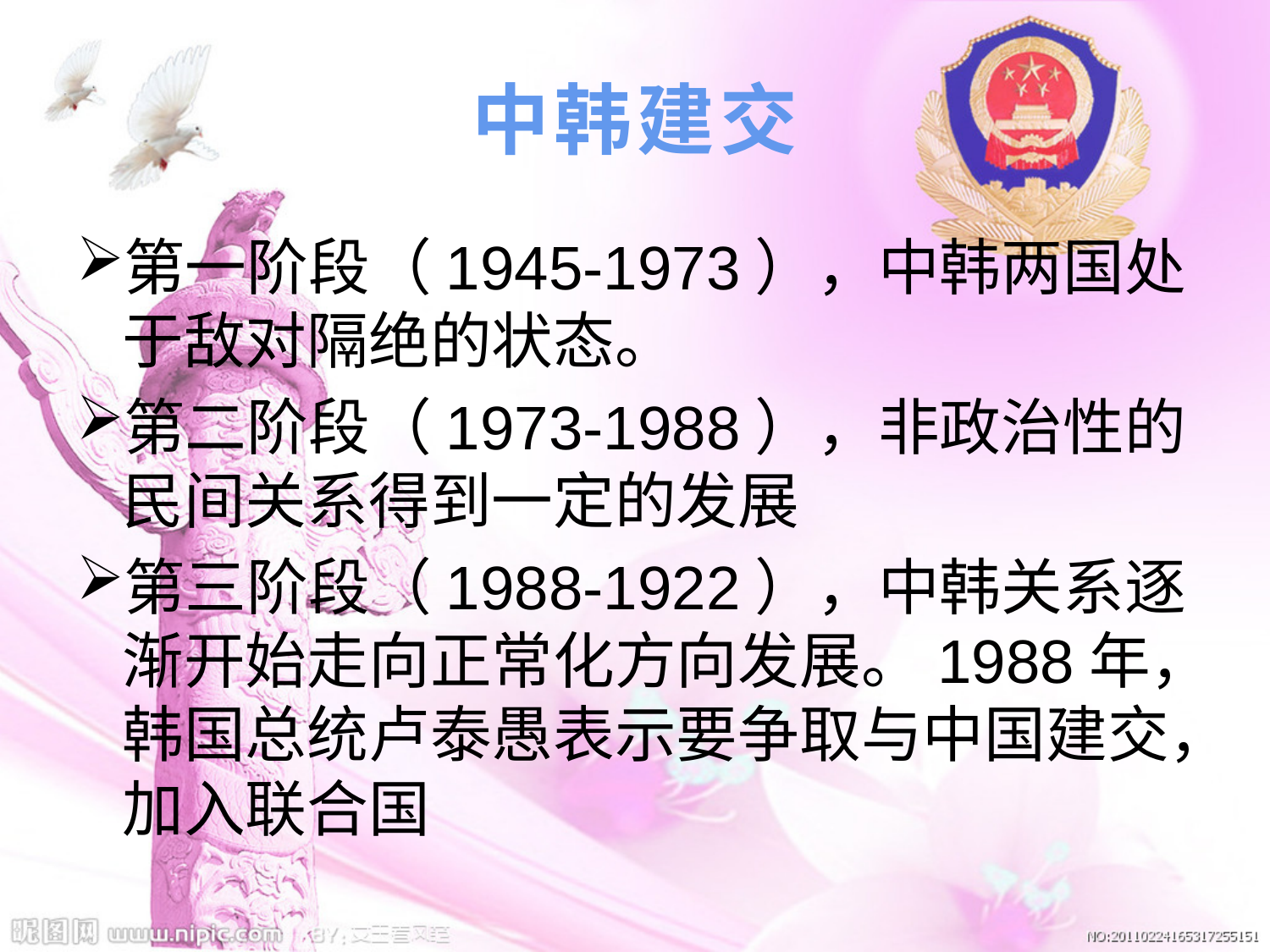

# 中韩建交
第一阶段（1945-1973），中韩两国处于敌对隔绝的状态。
第二阶段（1973-1988），非政治性的民间关系得到一定的发展
第三阶段（1988-1922），中韩关系逐渐开始走向正常化方向发展。1988年，韩国总统卢泰愚表示要争取与中国建交，加入联合国